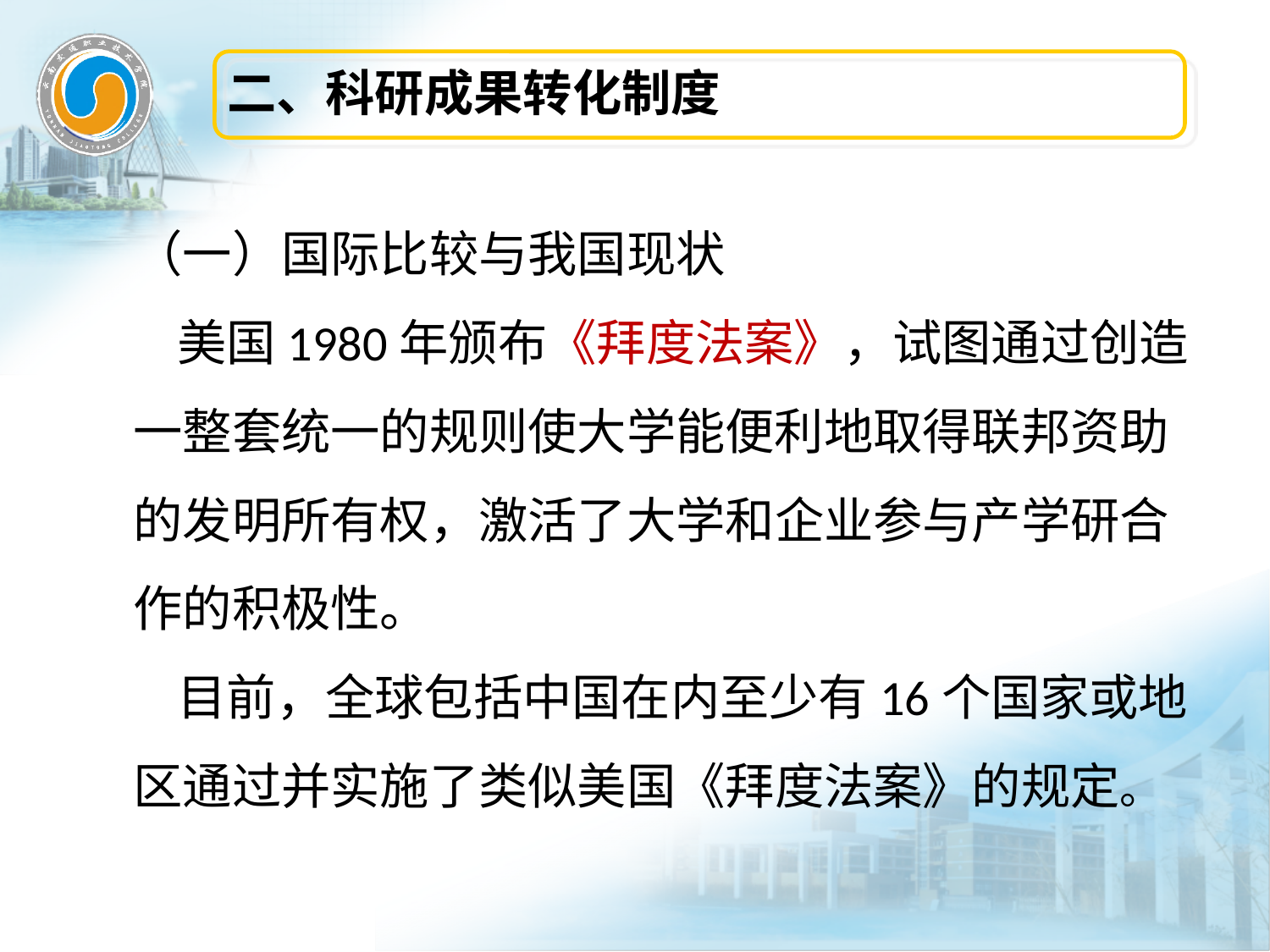

二、科研成果转化制度
（一）国际比较与我国现状
    美国1980年颁布《拜度法案》，试图通过创造一整套统一的规则使大学能便利地取得联邦资助的发明所有权，激活了大学和企业参与产学研合作的积极性。
    目前，全球包括中国在内至少有16个国家或地区通过并实施了类似美国《拜度法案》的规定。